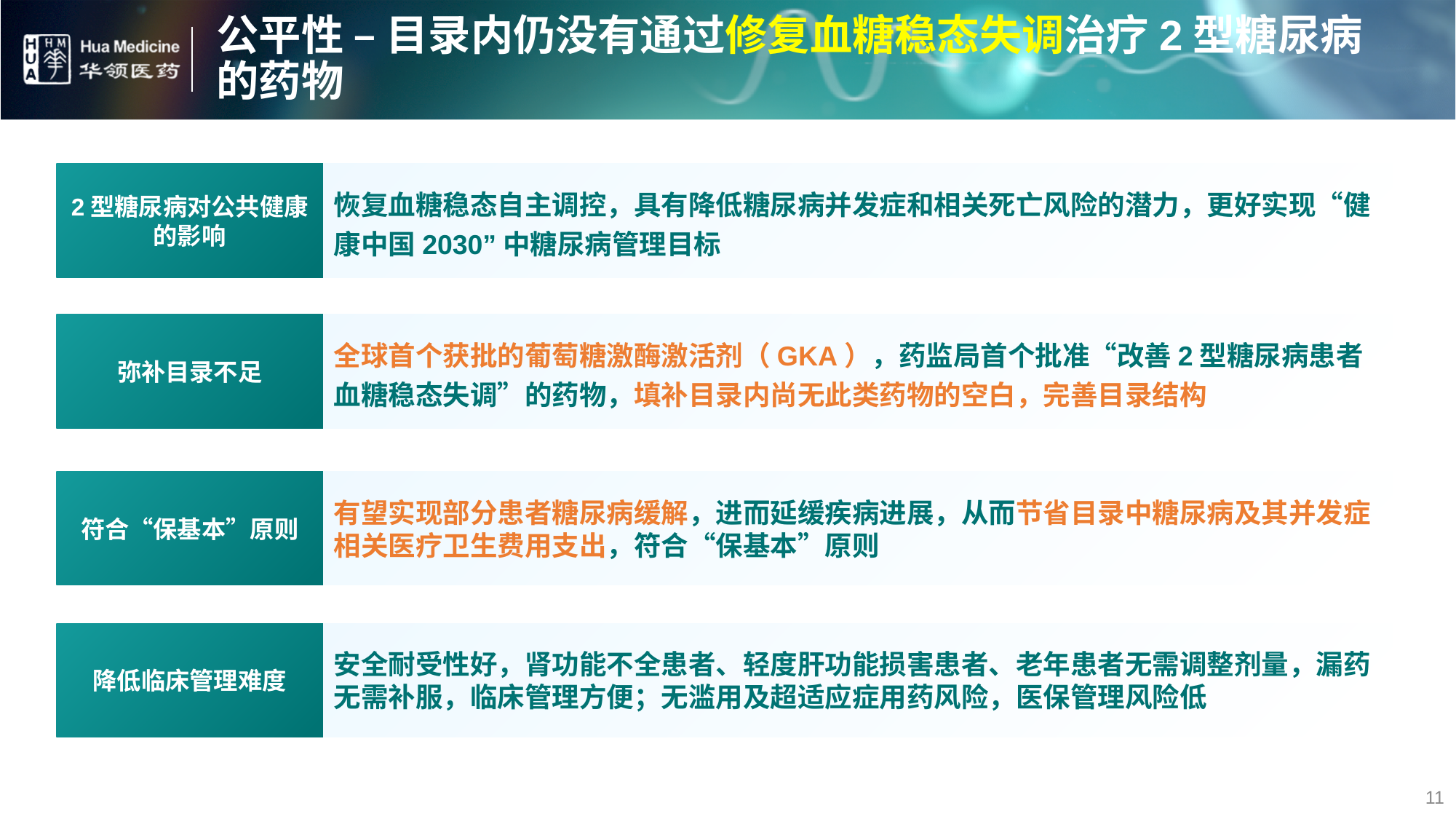

# 公平性 – 目录内仍没有通过修复血糖稳态失调治疗2型糖尿病的药物
2型糖尿病对公共健康的影响
恢复血糖稳态自主调控，具有降低糖尿病并发症和相关死亡风险的潜力，更好实现“健康中国2030”中糖尿病管理目标
弥补目录不足
全球首个获批的葡萄糖激酶激活剂（GKA），药监局首个批准“改善2型糖尿病患者血糖稳态失调”的药物，填补目录内尚无此类药物的空白，完善目录结构
符合“保基本”原则
有望实现部分患者糖尿病缓解，进而延缓疾病进展，从而节省目录中糖尿病及其并发症相关医疗卫生费用支出，符合“保基本”原则
降低临床管理难度
安全耐受性好，肾功能不全患者、轻度肝功能损害患者、老年患者无需调整剂量，漏药无需补服，临床管理方便；无滥用及超适应症用药风险，医保管理风险低
11